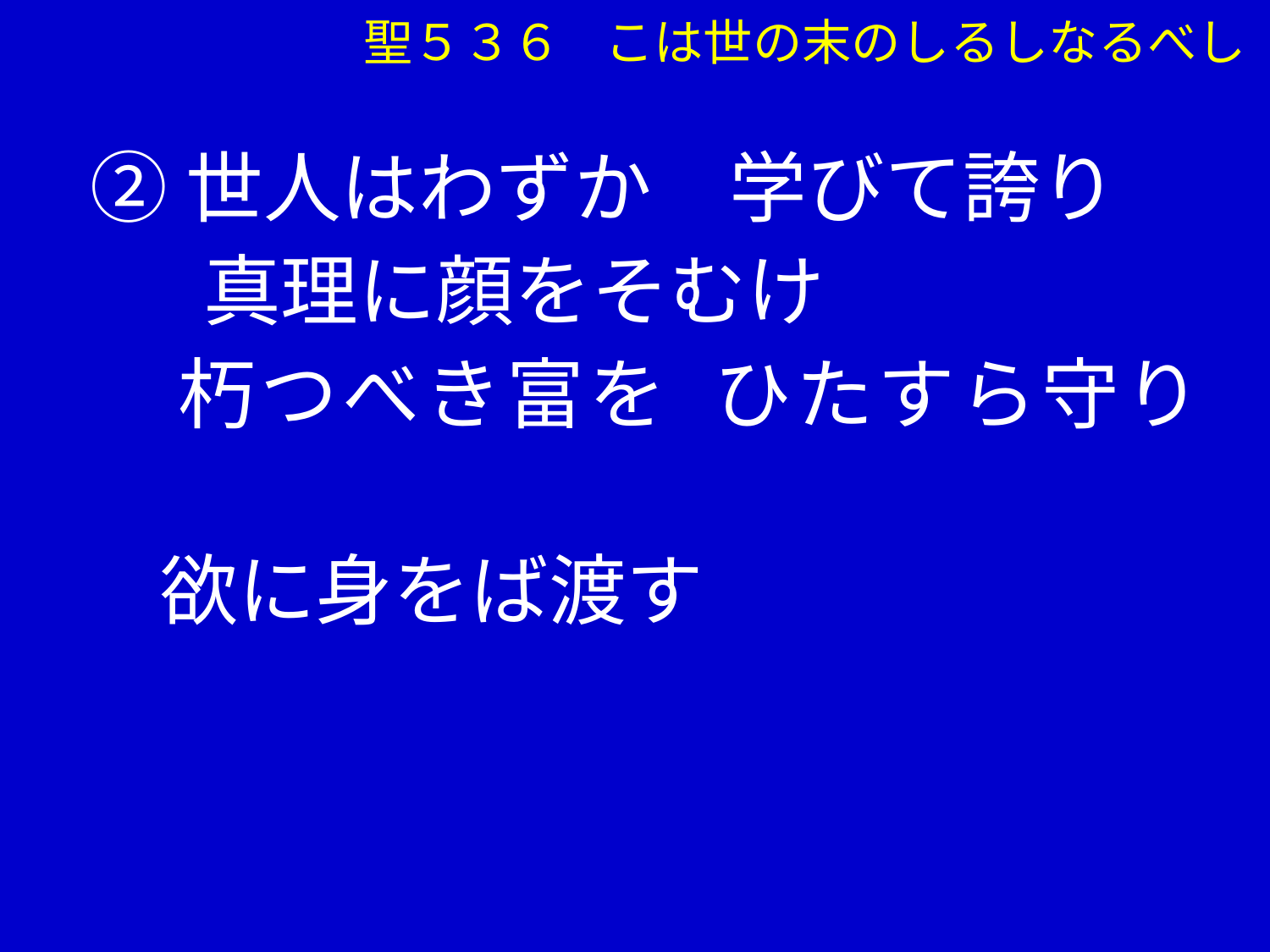

聖５３６    こは世の末のしるしなるべし
②世人はわずか　学びて誇り
 　真理に顔をそむけ
   朽つべき富を  ひたすら守り
   欲に身をば渡す